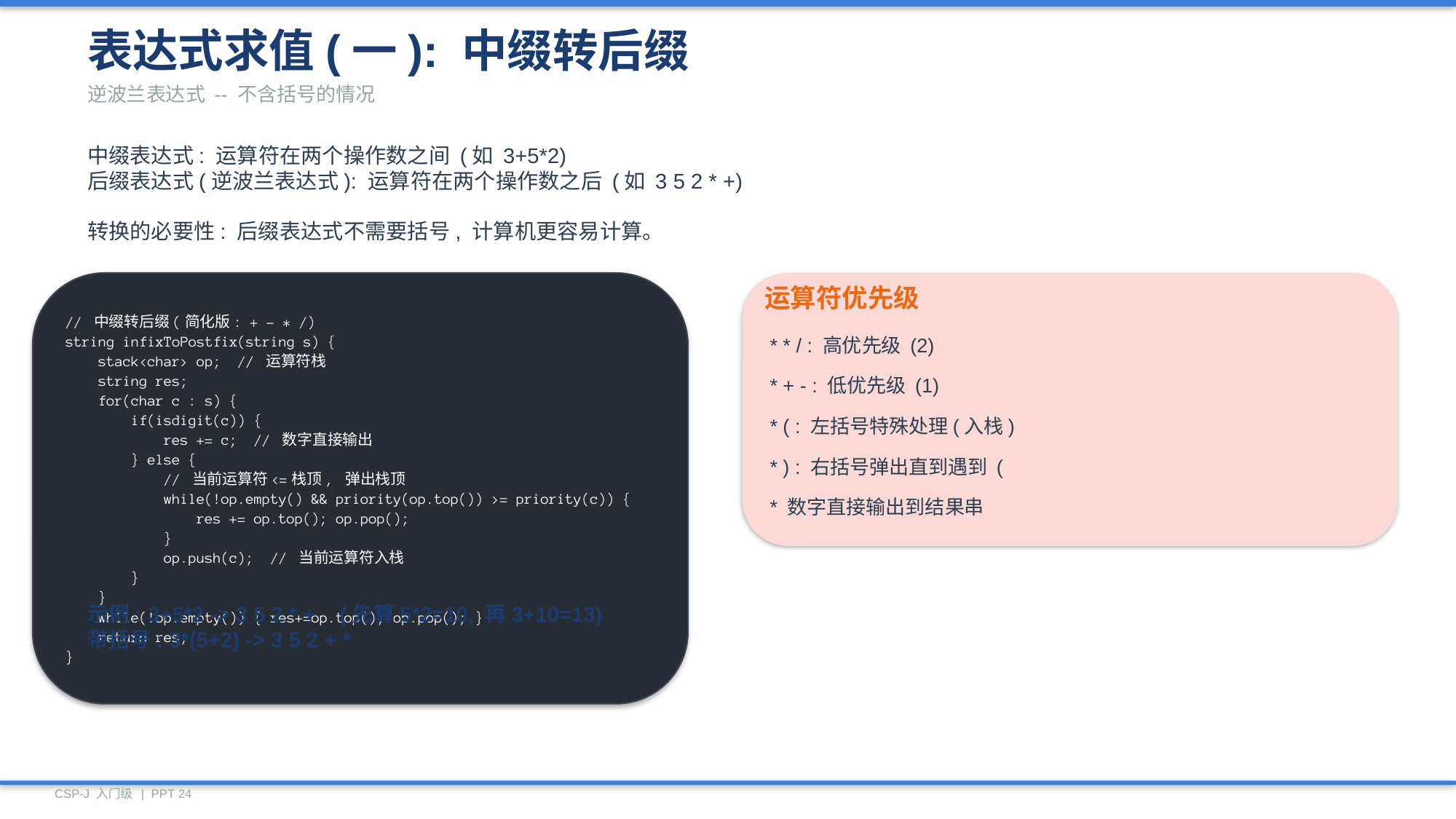

表达式求值(一): 中缀转后缀
逆波兰表达式 -- 不含括号的情况
中缀表达式: 运算符在两个操作数之间 (如 3+5*2)
后缀表达式(逆波兰表达式): 运算符在两个操作数之后 (如 3 5 2 * +)
转换的必要性: 后缀表达式不需要括号, 计算机更容易计算。
// 中缀转后缀(简化版: + - * /)
string infixToPostfix(string s) {
    stack<char> op;  // 运算符栈
    string res;
    for(char c : s) {
        if(isdigit(c)) {
            res += c;  // 数字直接输出
        } else {
            // 当前运算符<=栈顶, 弹出栈顶
            while(!op.empty() && priority(op.top()) >= priority(c)) {
                res += op.top(); op.pop();
            }
            op.push(c);  // 当前运算符入栈
        }
    }
    while(!op.empty()) { res+=op.top(); op.pop(); }
    return res;
}

运算符优先级
* * / : 高优先级 (2)
* + - : 低优先级 (1)
* ( : 左括号特殊处理(入栈)
* ) : 右括号弹出直到遇到 (
* 数字直接输出到结果串
示例: 3+5*2 -> 3 5 2 * +    (先算5*2=10, 再3+10=13)
带括号: 3*(5+2) -> 3 5 2 + *

CSP-J 入门级  |  PPT 24